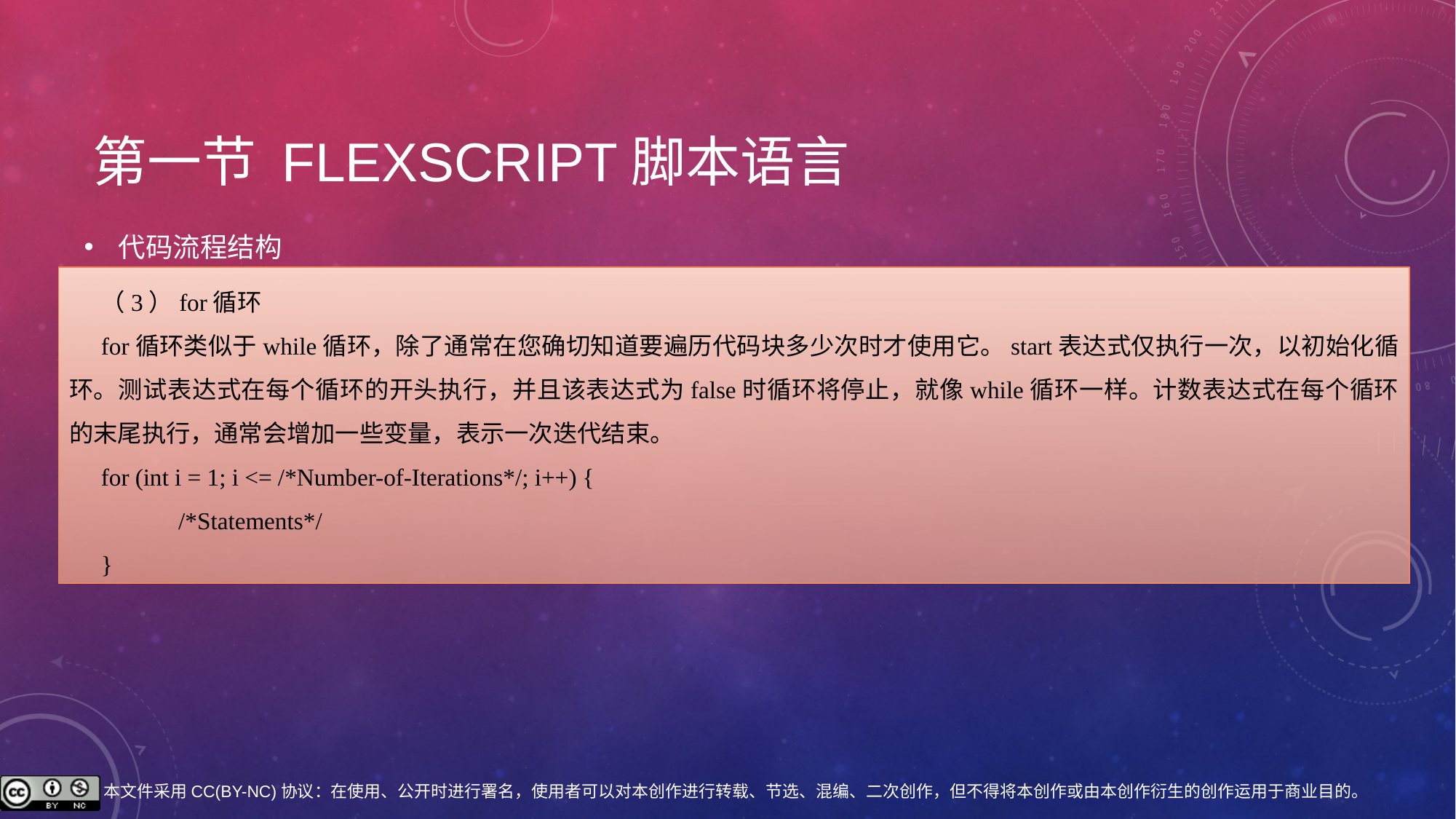

# 第一节 Flexscript脚本语言
代码流程结构
（3）for循环
for循环类似于while循环，除了通常在您确切知道要遍历代码块多少次时才使用它。start表达式仅执行一次，以初始化循环。测试表达式在每个循环的开头执行，并且该表达式为false时循环将停止，就像while循环一样。计数表达式在每个循环的末尾执行，通常会增加一些变量，表示一次迭代结束。
for (int i = 1; i <= /*Number-of-Iterations*/; i++) {
	/*Statements*/
}